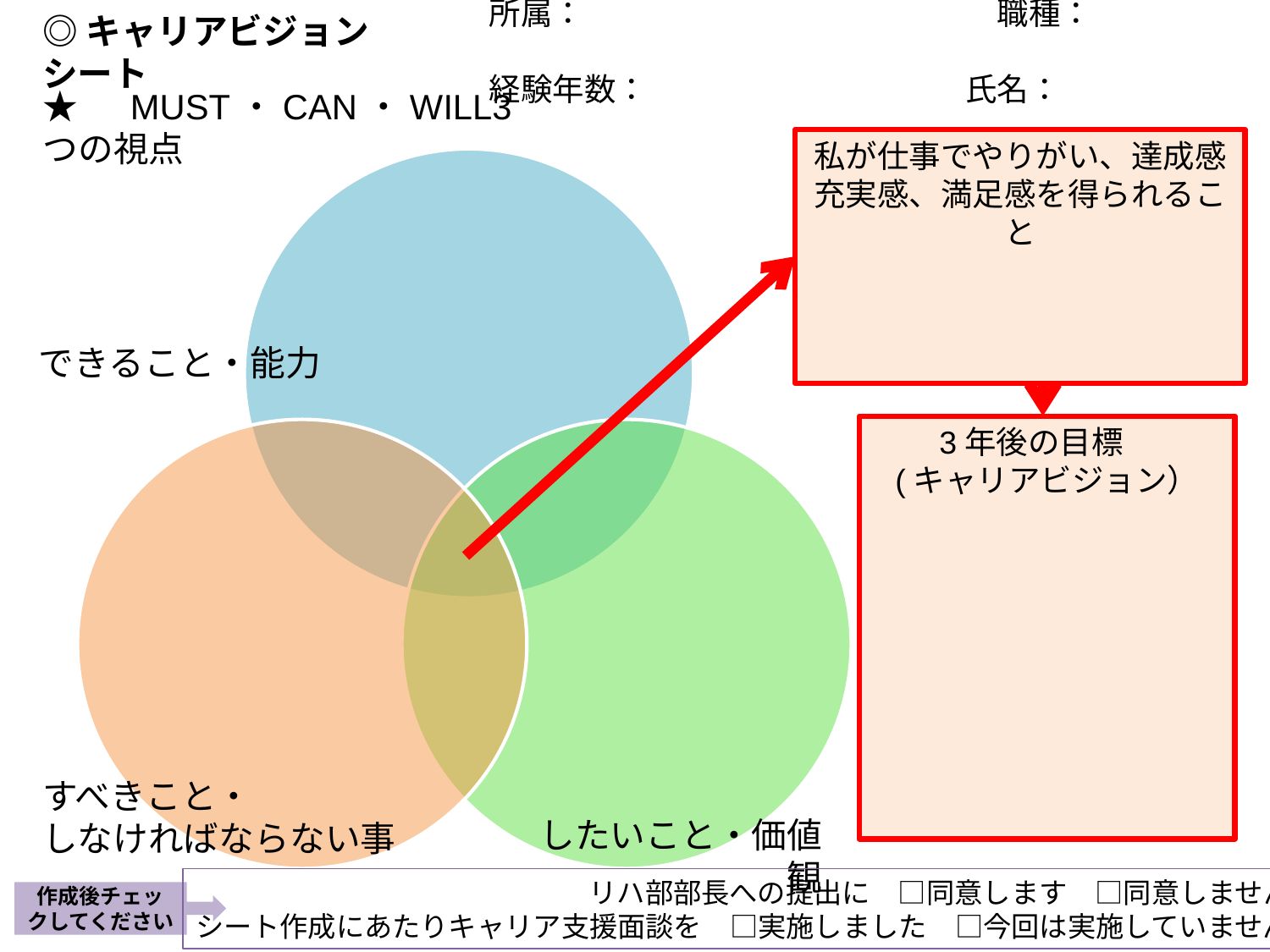

所属：　　　　　　　　　　　　　職種：
経験年数：　　　　　　　　　　氏名：
◎キャリアビジョンシート
# ★　MUST・CAN・WILL3つの視点

私が仕事でやりがい、達成感
充実感、満足感を得られること

できること・能力
3年後の目標
(キャリアビジョン）

すべきこと・
しなければならない事
したいこと・価値観
リハ部部長への提出に　□同意します　□同意しません
シート作成にあたりキャリア支援面談を　□実施しました　□今回は実施していません
作成後チェックしてください